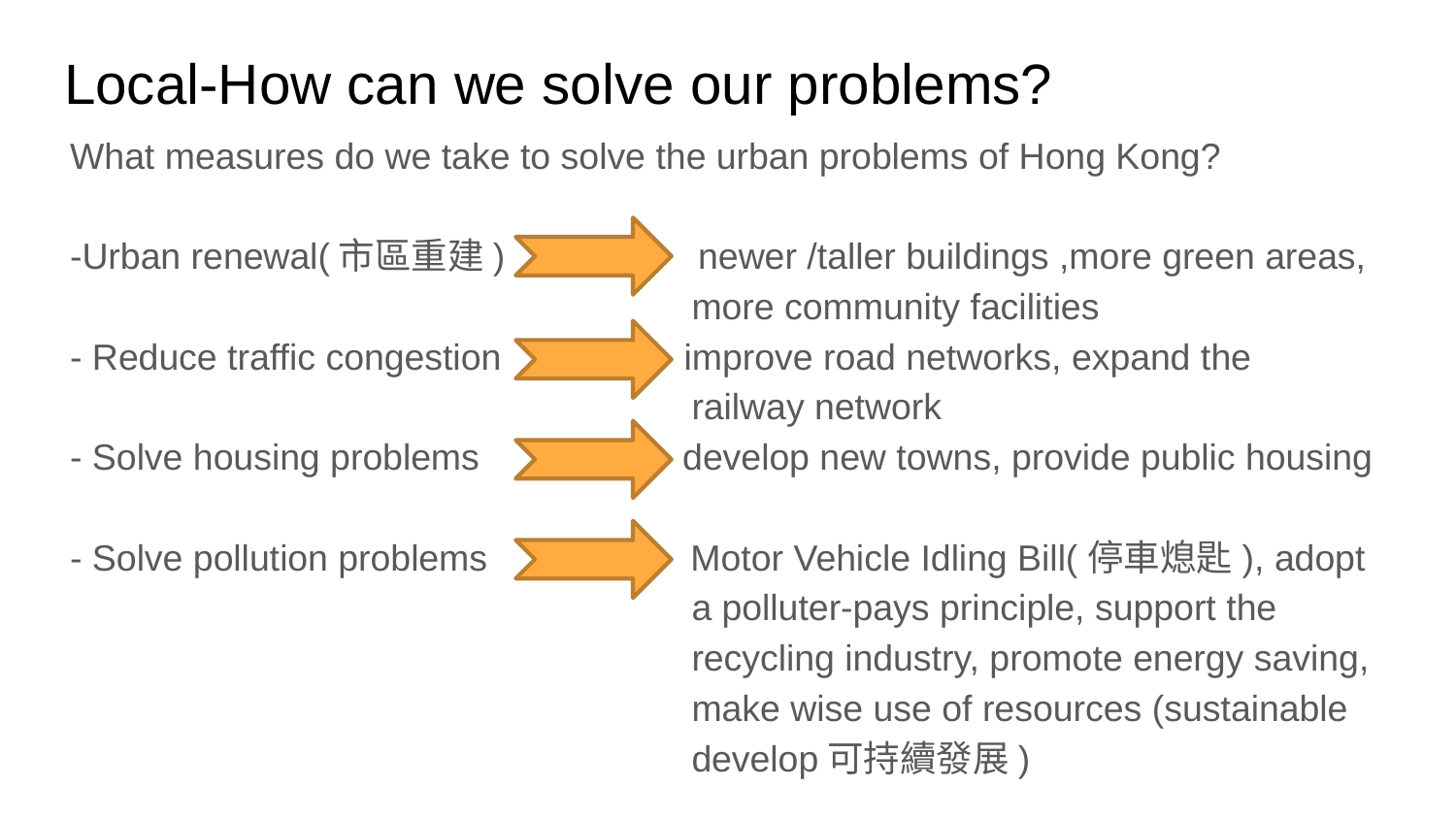

# Local-How can we solve our problems?
What measures do we take to solve the urban problems of Hong Kong?

-Urban renewal(市區重建)                   newer /taller buildings ,more green areas,
                                                             more community facilities
- Reduce traffic congestion                  improve road networks, expand the
                                                             railway network
- Solve housing problems                    develop new towns, provide public housing

- Solve pollution problems                    Motor Vehicle Idling Bill(停車熄匙), adopt
                                                             a polluter-pays principle, support the
                                                             recycling industry, promote energy saving,
                                                             make wise use of resources (sustainable
                                                             develop可持續發展)